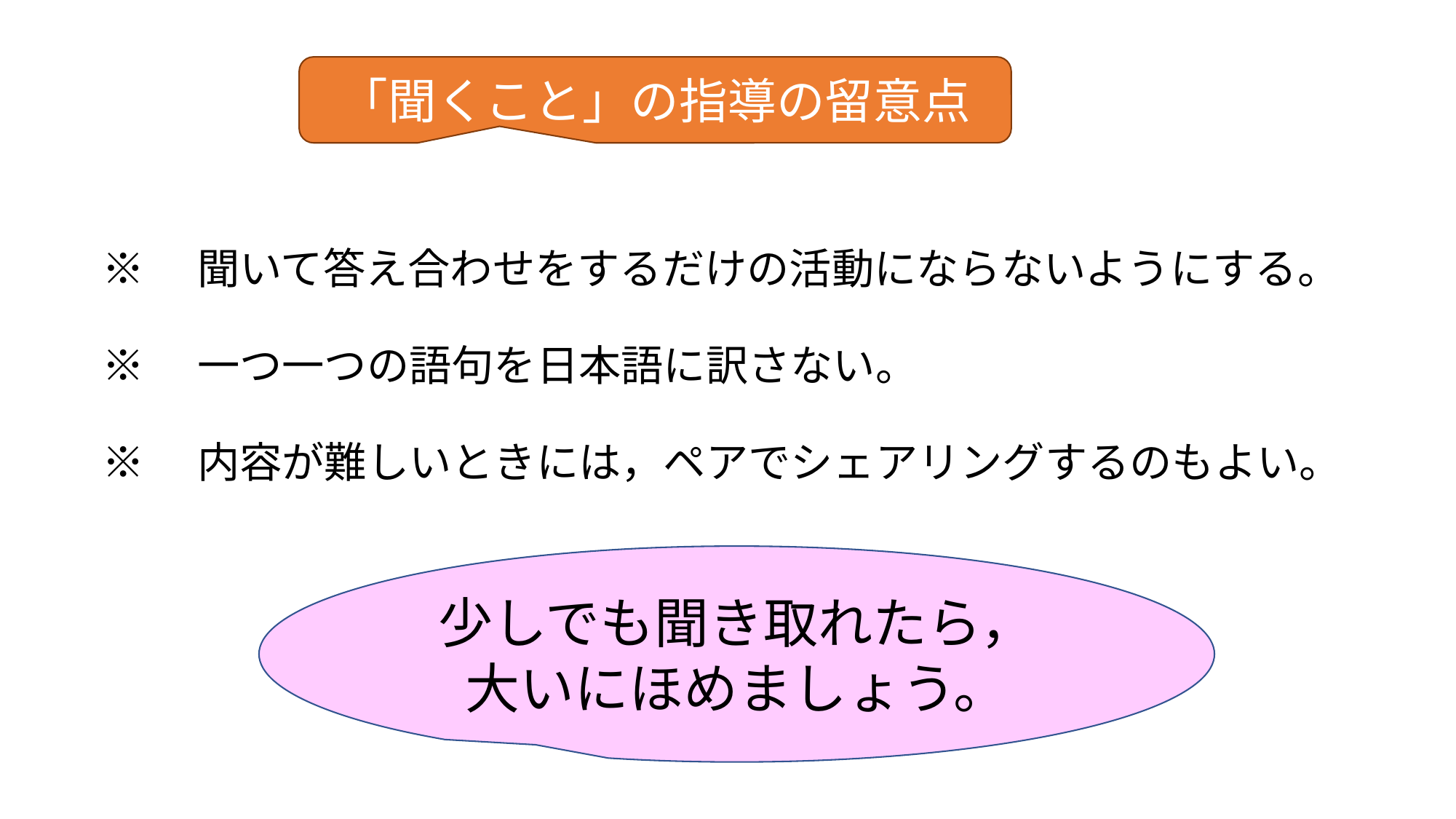

「聞くこと」の指導の留意点
※　聞いて答え合わせをするだけの活動にならないようにする。

※　一つ一つの語句を日本語に訳さない。

※　内容が難しいときには，ペアでシェアリングするのもよい。

少しでも聞き取れたら，
大いにほめましょう。